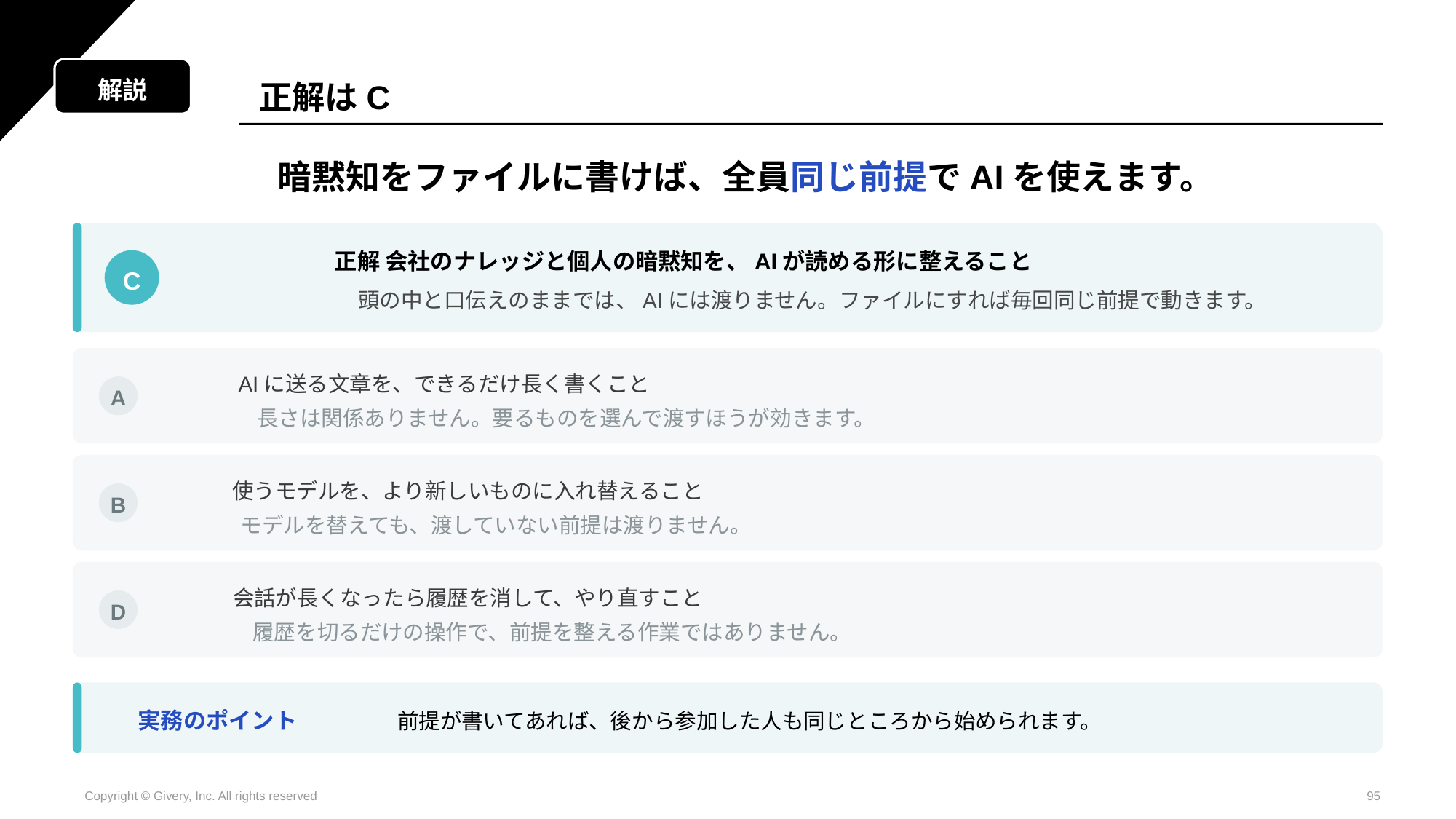

解説
正解はC

暗黙知をファイルに書けば、全員同じ前提でAIを使えます。

正解 会社のナレッジと個人の暗黙知を、AIが読める形に整えること

C
頭の中と口伝えのままでは、AIには渡りません。ファイルにすれば毎回同じ前提で動きます。

AIに送る文章を、できるだけ長く書くこと

A
長さは関係ありません。要るものを選んで渡すほうが効きます。

使うモデルを、より新しいものに入れ替えること

B
モデルを替えても、渡していない前提は渡りません。

会話が長くなったら履歴を消して、やり直すこと

D
履歴を切るだけの操作で、前提を整える作業ではありません。

実務のポイント
前提が書いてあれば、後から参加した人も同じところから始められます。
Copyright © Givery, Inc. All rights reserved
95